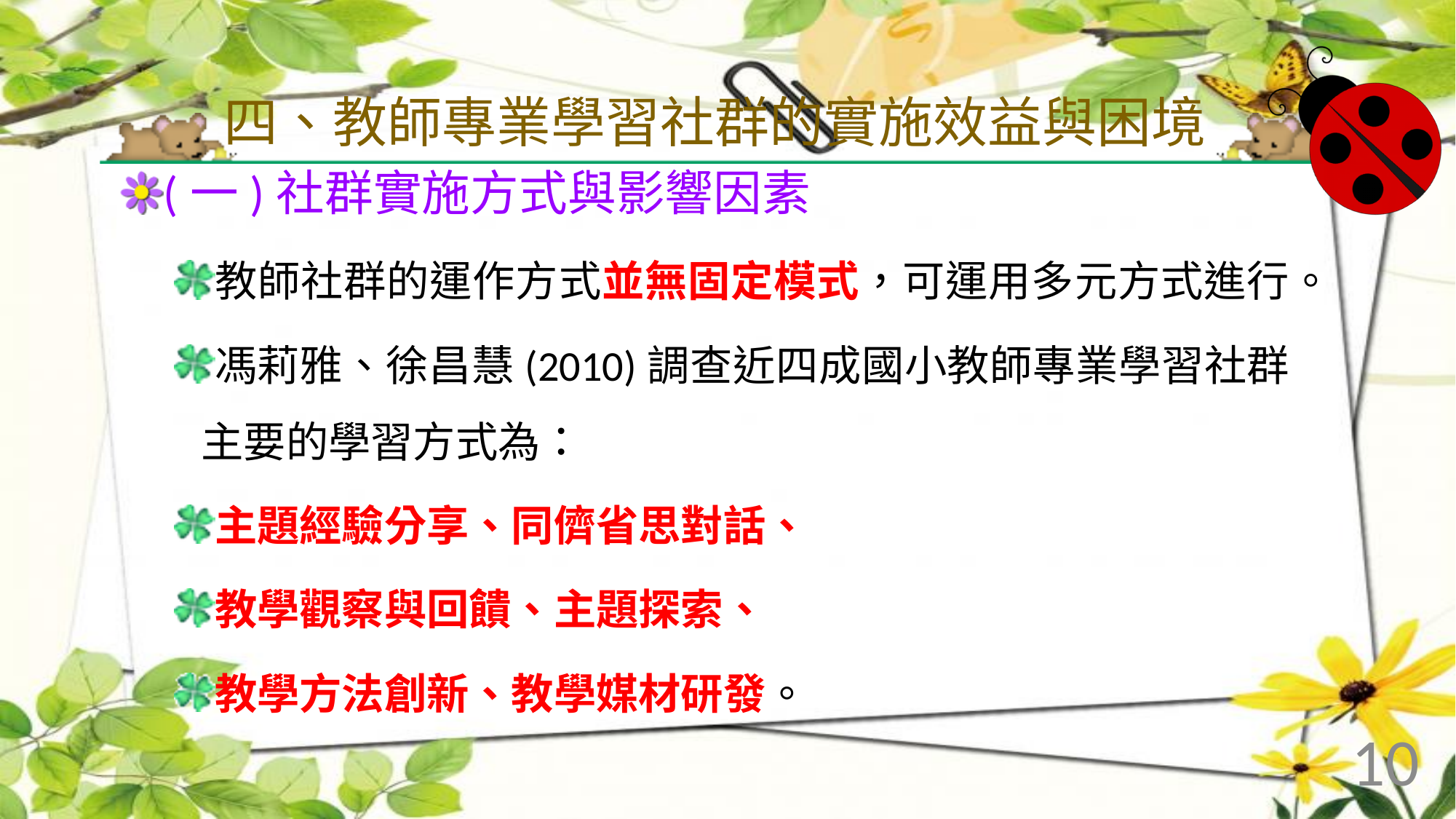

# 四、教師專業學習社群的實施效益與困境
(一)社群實施方式與影響因素
教師社群的運作方式並無固定模式，可運用多元方式進行。
馮莉雅、徐昌慧(2010)調查近四成國小教師專業學習社群主要的學習方式為：
主題經驗分享、同儕省思對話、
教學觀察與回饋、主題探索、
教學方法創新、教學媒材研發。
10